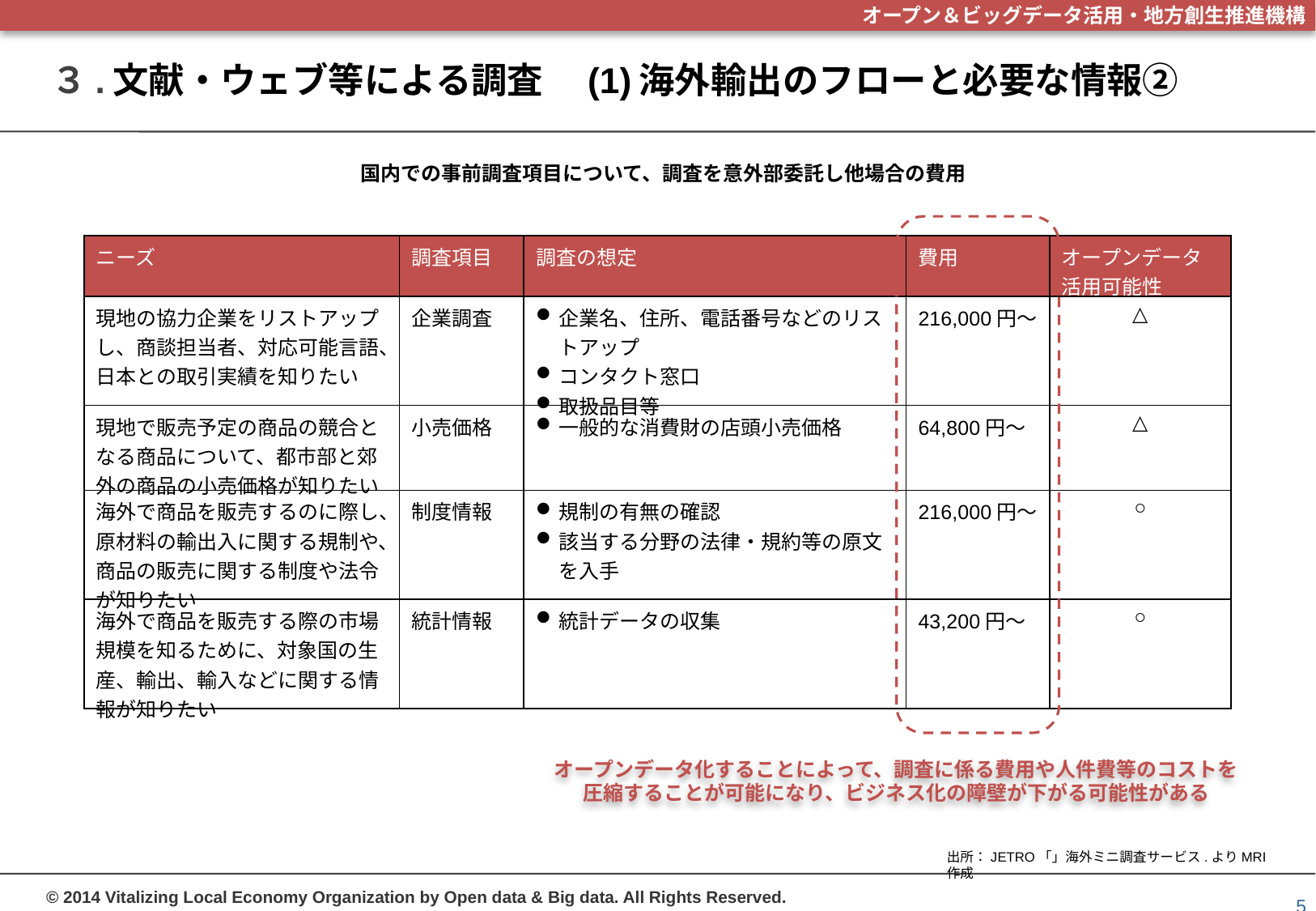

# ３.文献・ウェブ等による調査　(1)海外輸出のフローと必要な情報②
国内での事前調査項目について、調査を意外部委託し他場合の費用

| ニーズ | 調査項目 | 調査の想定 | 費用 | オープンデータ 活用可能性 |
| --- | --- | --- | --- | --- |
| 現地の協力企業をリストアップし、商談担当者、対応可能言語、日本との取引実績を知りたい | 企業調査 | 企業名、住所、電話番号などのリストアップ コンタクト窓口 取扱品目等 | 216,000円～ | △ |
| 現地で販売予定の商品の競合となる商品について、都市部と郊外の商品の小売価格が知りたい | 小売価格 | 一般的な消費財の店頭小売価格 | 64,800円～ | △ |
| 海外で商品を販売するのに際し、原材料の輸出入に関する規制や、商品の販売に関する制度や法令が知りたい | 制度情報 | 規制の有無の確認 該当する分野の法律・規約等の原文を入手 | 216,000円～ | ○ |
| 海外で商品を販売する際の市場規模を知るために、対象国の生産、輸出、輸入などに関する情報が知りたい | 統計情報 | 統計データの収集 | 43,200円～ | ○ |
オープンデータ化することによって、調査に係る費用や人件費等のコストを
圧縮することが可能になり、ビジネス化の障壁が下がる可能性がある
出所：JETRO「」海外ミニ調査サービス.よりMRI作成
5